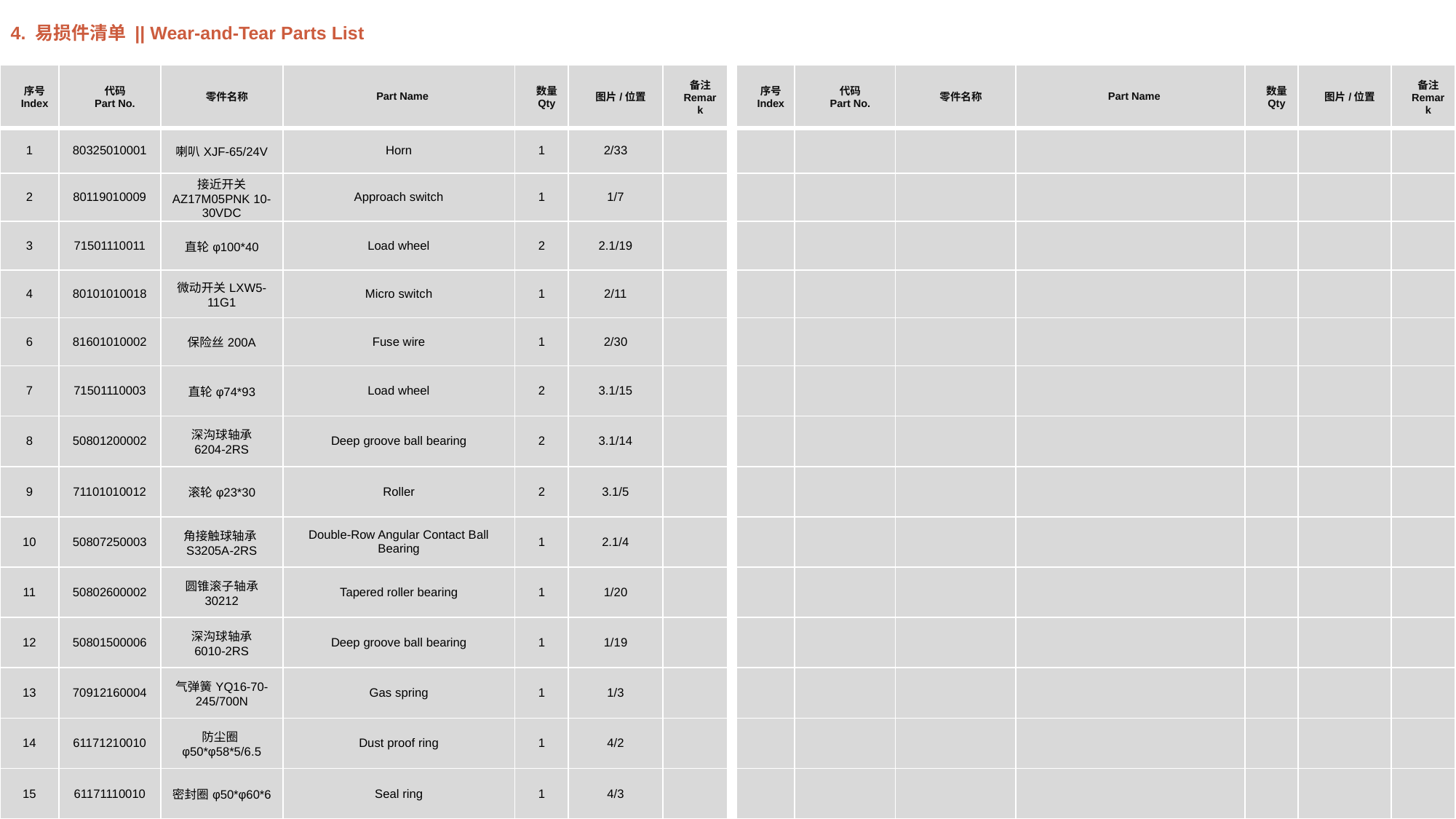

4. 易损件清单 || Wear-and-Tear Parts List
| 序号 Index | 代码 Part No. | 零件名称 | Part Name | 数量 Qty | 图片/位置 | 备注 Remark |
| --- | --- | --- | --- | --- | --- | --- |
| 1 | 80325010001 | 喇叭XJF-65/24V | Horn | 1 | 2/33 |  |
| 2 | 80119010009 | 接近开关 AZ17M05PNK 10-30VDC | Approach switch | 1 | 1/7 |  |
| 3 | 71501110011 | 直轮φ100\*40 | Load wheel | 2 | 2.1/19 |  |
| 4 | 80101010018 | 微动开关LXW5-11G1 | Micro switch | 1 | 2/11 |  |
| 6 | 81601010002 | 保险丝200A | Fuse wire | 1 | 2/30 |  |
| 7 | 71501110003 | 直轮φ74\*93 | Load wheel | 2 | 3.1/15 |  |
| 8 | 50801200002 | 深沟球轴承 6204-2RS | Deep groove ball bearing | 2 | 3.1/14 |  |
| 9 | 71101010012 | 滚轮φ23\*30 | Roller | 2 | 3.1/5 |  |
| 10 | 50807250003 | 角接触球轴承S3205A-2RS | Double-Row Angular Contact Ball Bearing | 1 | 2.1/4 |  |
| 11 | 50802600002 | 圆锥滚子轴承 30212 | Tapered roller bearing | 1 | 1/20 |  |
| 12 | 50801500006 | 深沟球轴承 6010-2RS | Deep groove ball bearing | 1 | 1/19 |  |
| 13 | 70912160004 | 气弹簧YQ16-70-245/700N | Gas spring | 1 | 1/3 |  |
| 14 | 61171210010 | 防尘圈φ50\*φ58\*5/6.5 | Dust proof ring | 1 | 4/2 |  |
| 15 | 61171110010 | 密封圈φ50\*φ60\*6 | Seal ring | 1 | 4/3 |  |
| 序号 Index | 代码 Part No. | 零件名称 | Part Name | 数量 Qty | 图片/位置 | 备注 Remark |
| --- | --- | --- | --- | --- | --- | --- |
|  |  |  |  |  |  |  |
|  |  |  |  |  |  |  |
|  |  |  |  |  |  |  |
|  |  |  |  |  |  |  |
|  |  |  |  |  |  |  |
|  |  |  |  |  |  |  |
|  |  |  |  |  |  |  |
|  |  |  |  |  |  |  |
|  |  |  |  |  |  |  |
|  |  |  |  |  |  |  |
|  |  |  |  |  |  |  |
|  |  |  |  |  |  |  |
|  |  |  |  |  |  |  |
|  |  |  |  |  |  |  |